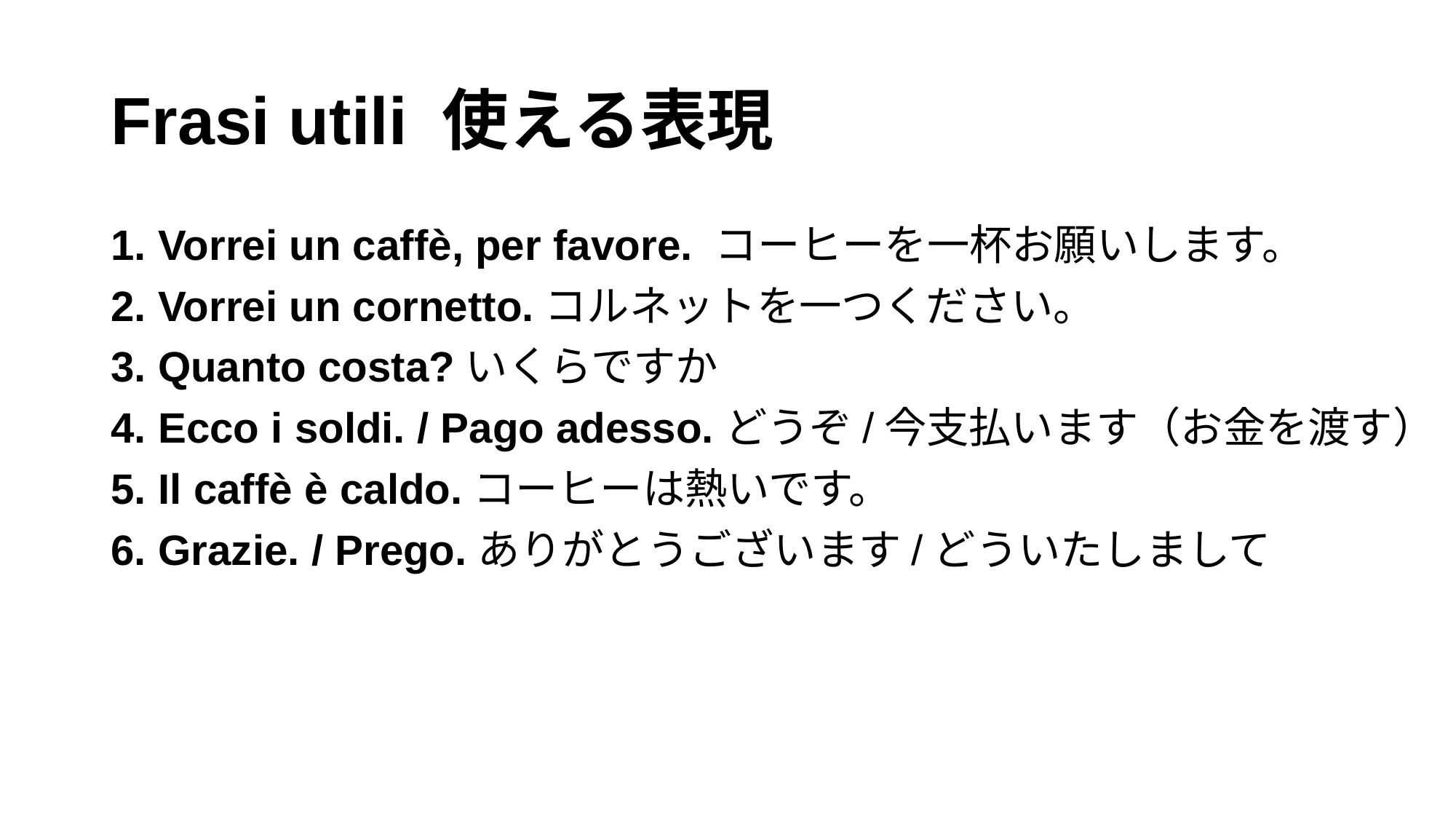

# Frasi utili 使える表現
1. Vorrei un caffè, per favore. コーヒーを一杯お願いします。
2. Vorrei un cornetto.コルネットを一つください。
3. Quanto costa?いくらですか
4. Ecco i soldi. / Pago adesso.どうぞ/今支払います（お金を渡す）
5. Il caffè è caldo.コーヒーは熱いです。
6. Grazie. / Prego.ありがとうございます/どういたしまして